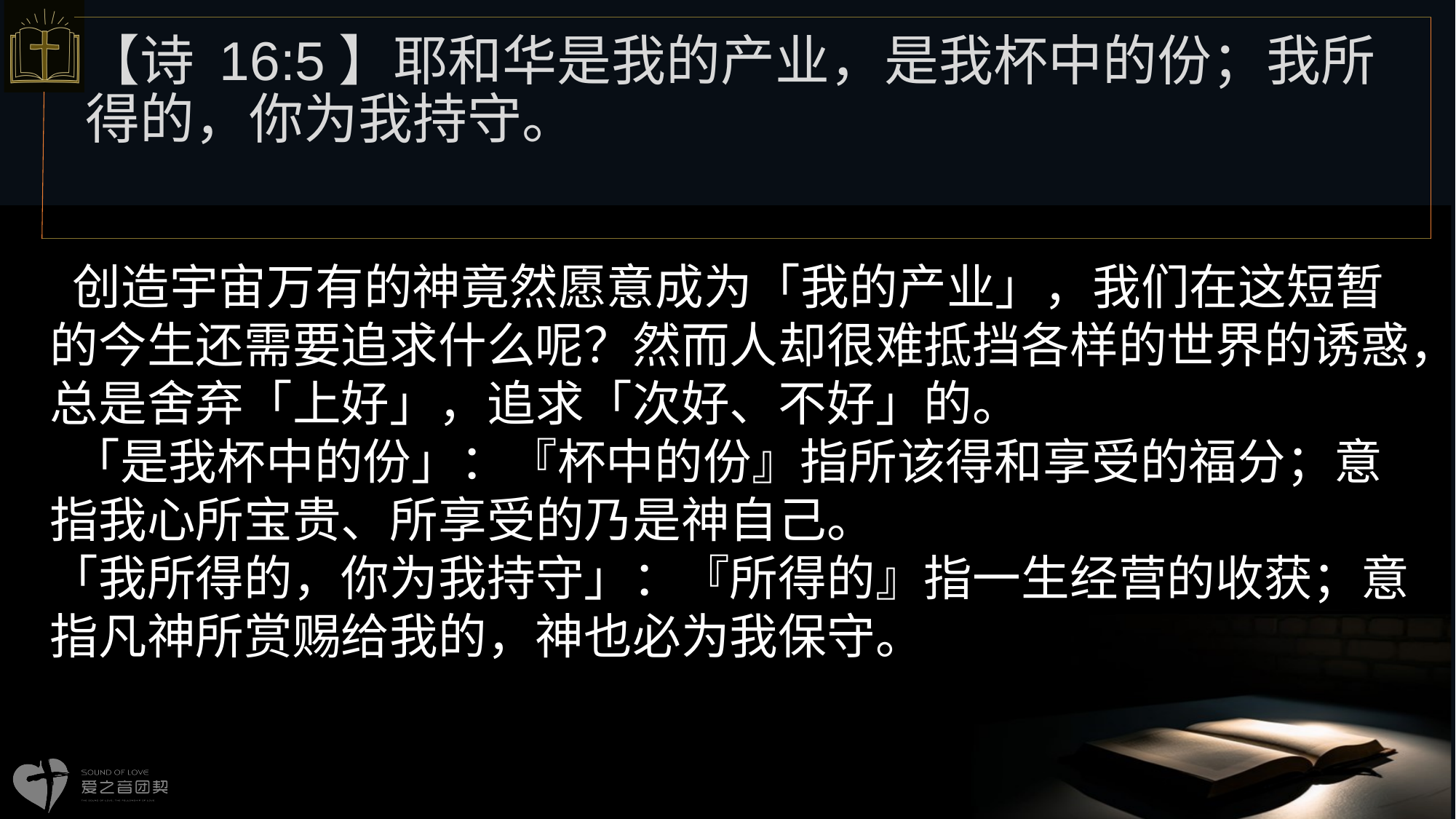

【诗 16:5】耶和华是我的产业，是我杯中的份；我所得的，你为我持守。
# 创造宇宙万有的神竟然愿意成为「我的产业」，我们在这短暂的今生还需要追求什么呢？然而人却很难抵挡各样的世界的诱惑，总是舍弃「上好」，追求「次好、不好」的。 「是我杯中的份」：『杯中的份』指所该得和享受的福分；意指我心所宝贵、所享受的乃是神自己。 「我所得的，你为我持守」：『所得的』指一生经营的收获；意指凡神所赏赐给我的，神也必为我保守。